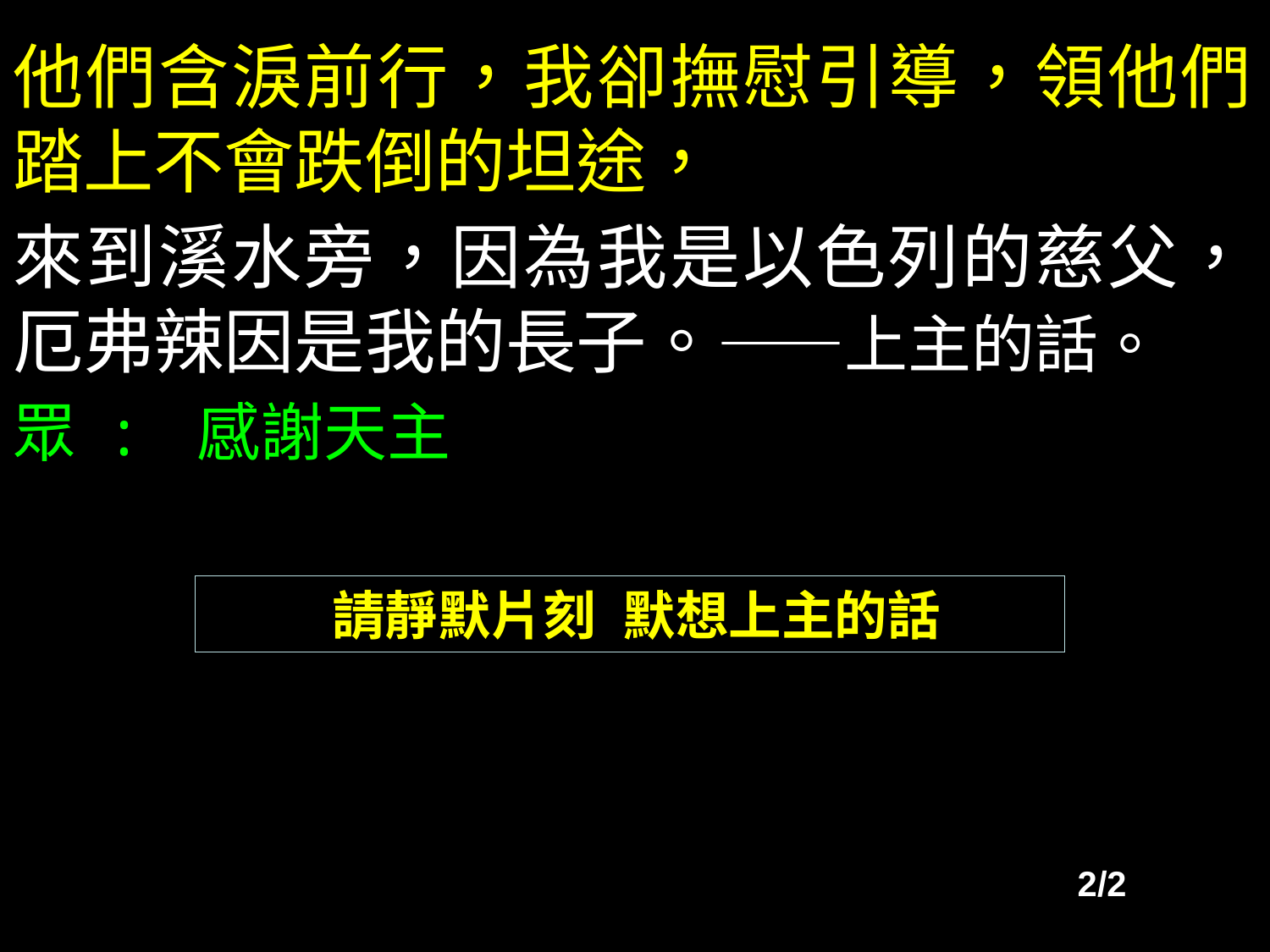

他們含淚前行，我卻撫慰引導，領他們踏上不會跌倒的坦途，
來到溪水旁，因為我是以色列的慈父，厄弗辣因是我的長子。——上主的話。
眾 : 感謝天主

 請靜默片刻 默想上主的話
2/2